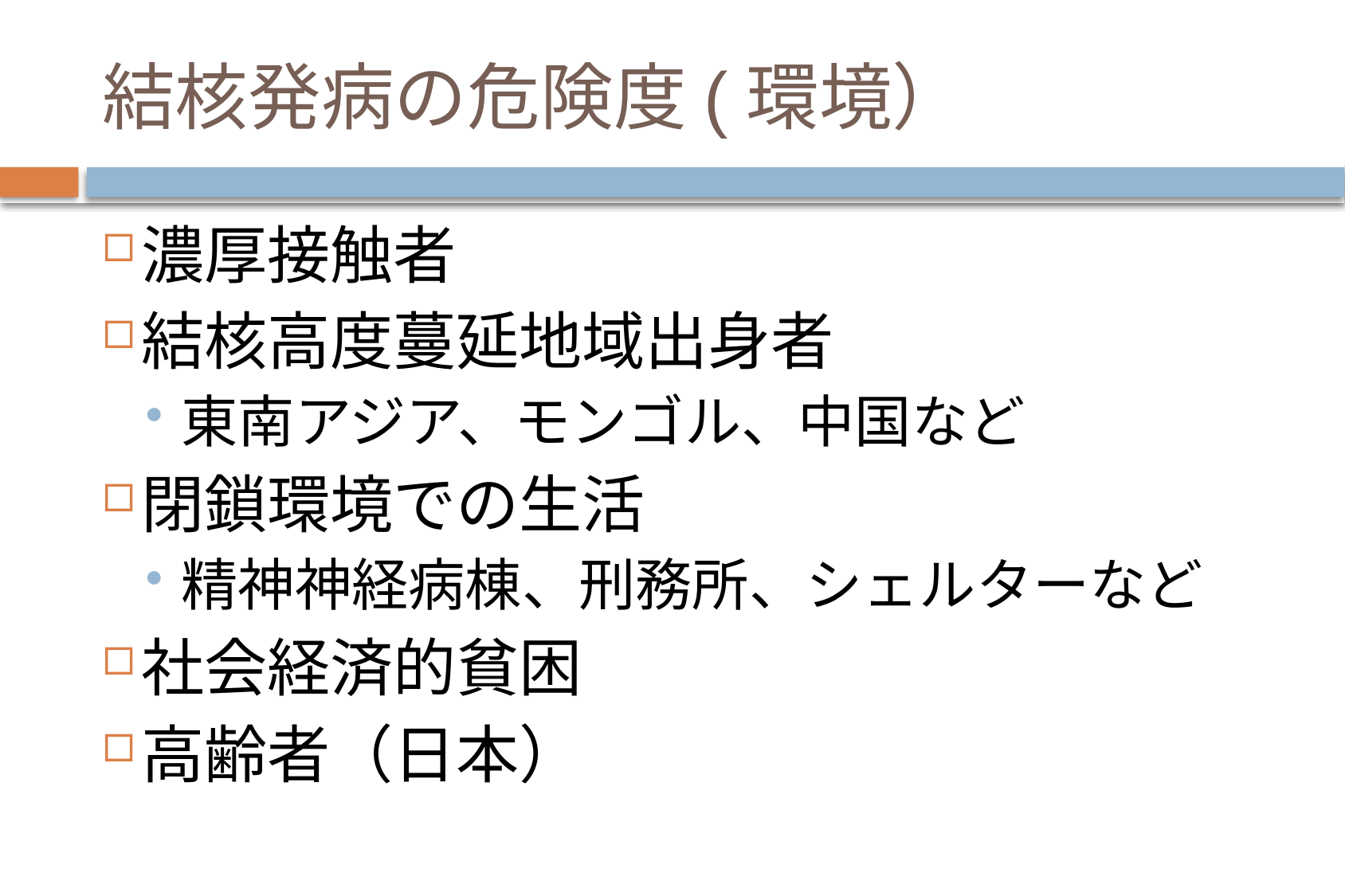

# 結核発病の危険度(環境）
濃厚接触者
結核高度蔓延地域出身者
東南アジア、モンゴル、中国など
閉鎖環境での生活
精神神経病棟、刑務所、シェルターなど
社会経済的貧困
高齢者（日本）